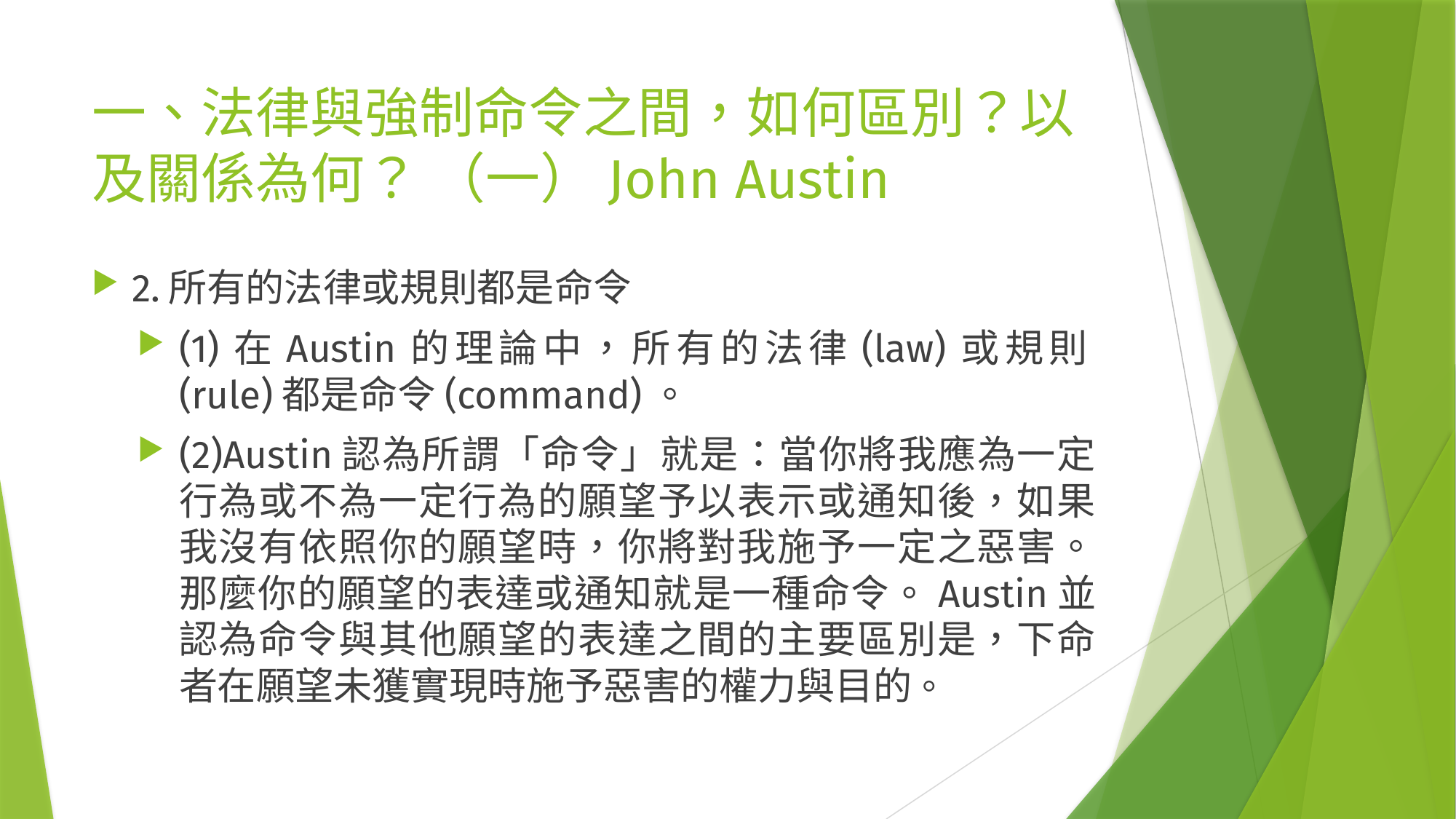

# 一、法律與強制命令之間，如何區別？以及關係為何？ （一）John Austin
2.所有的法律或規則都是命令
(1)在Austin的理論中，所有的法律(law)或規則(rule)都是命令(command)。
(2)Austin認為所謂「命令」就是：當你將我應為一定行為或不為一定行為的願望予以表示或通知後，如果我沒有依照你的願望時，你將對我施予一定之惡害。那麼你的願望的表達或通知就是一種命令。Austin並認為命令與其他願望的表達之間的主要區別是，下命者在願望未獲實現時施予惡害的權力與目的。